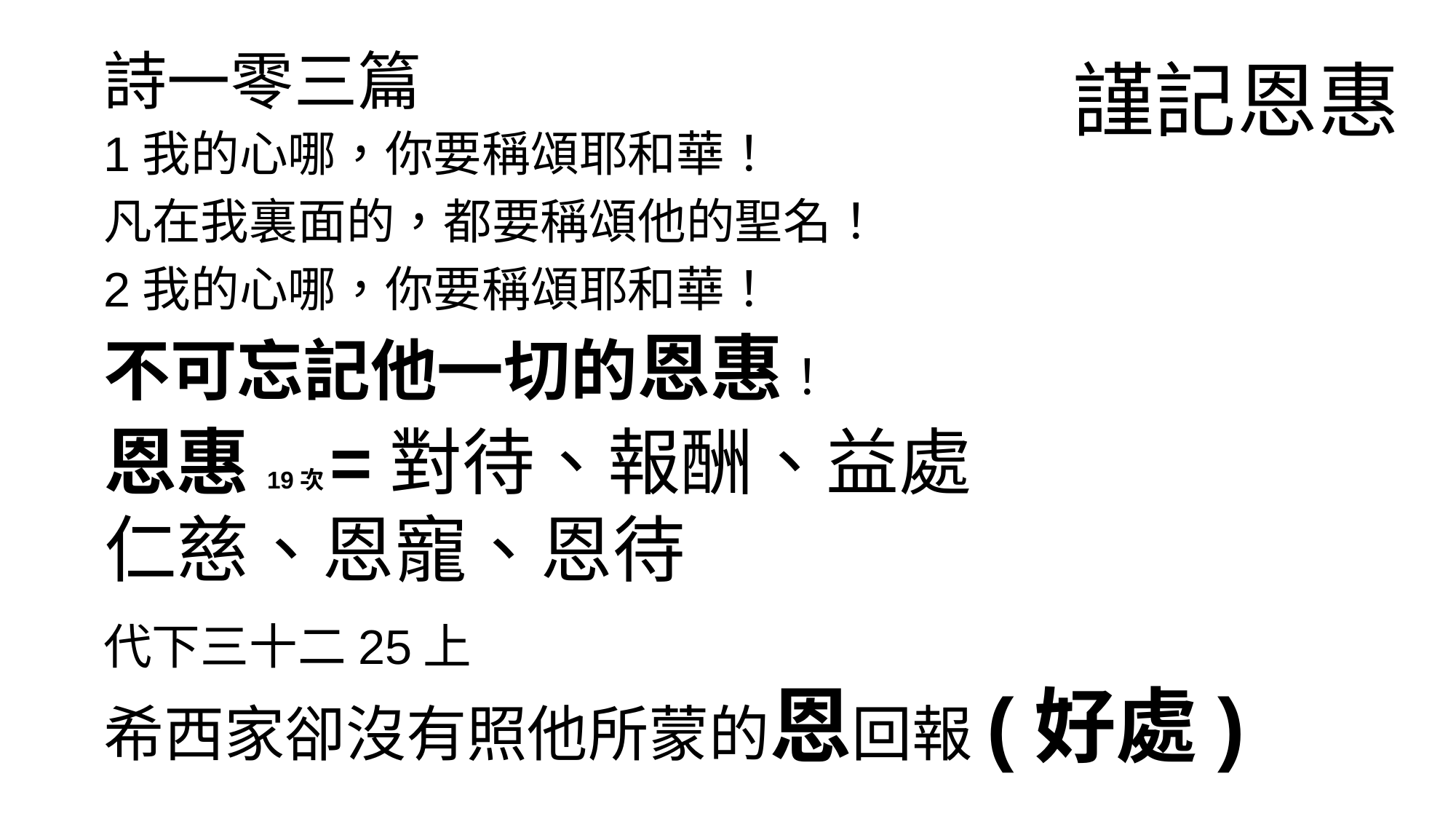

# 詩一零三篇
謹記恩惠
1我的心哪，你要稱頌耶和華！
凡在我裏面的，都要稱頌他的聖名！
2我的心哪，你要稱頌耶和華！
不可忘記他一切的恩惠！

恩惠19次=對待、報酬、益處
仁慈、恩寵、恩待

代下三十二25上
希西家卻沒有照他所蒙的恩回報(好處)